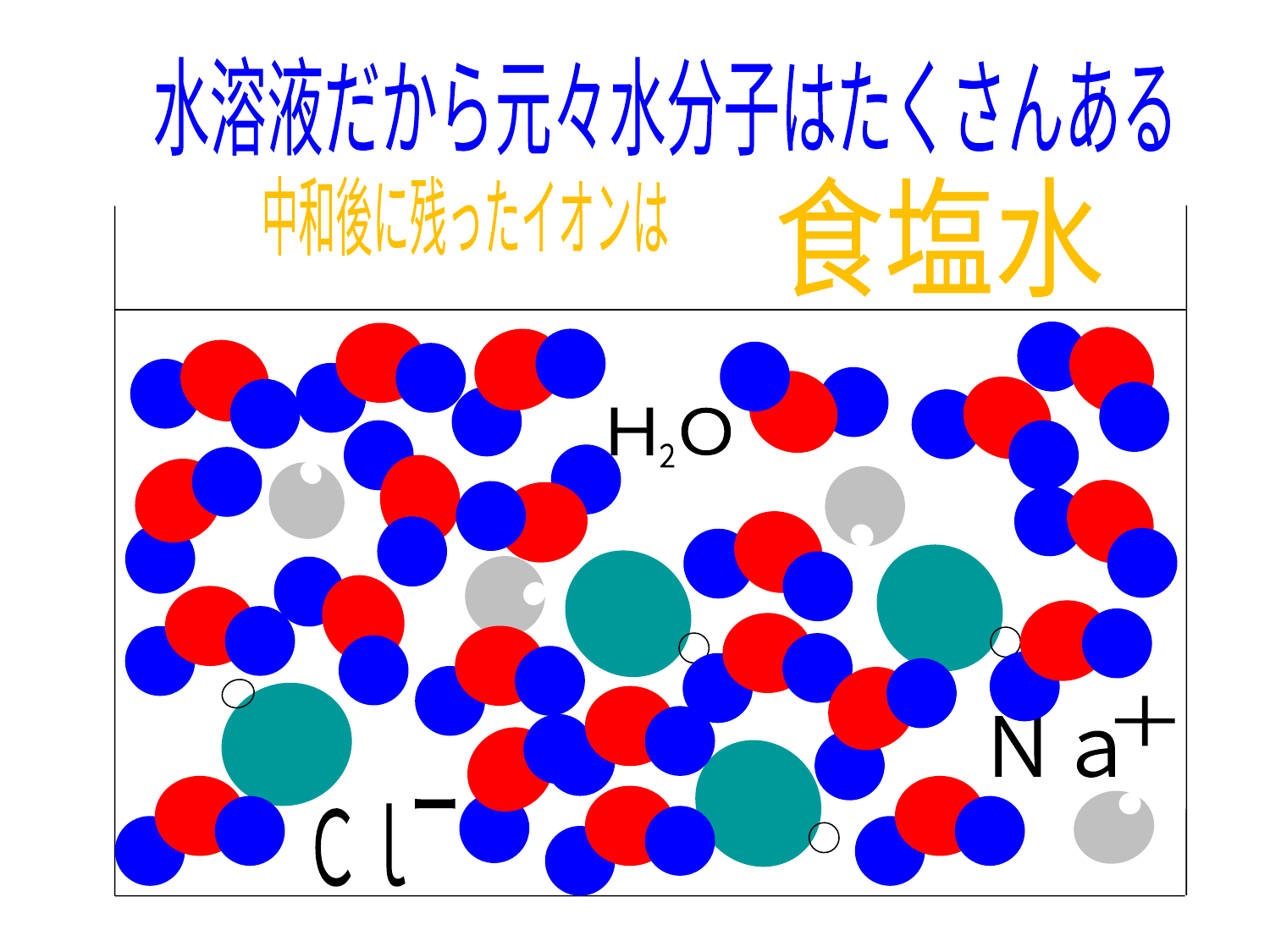

水溶液だから元々水分子はたくさんある
中和後に残ったイオンは
食塩水

Ｈ
Ｏ
２

Ｏ
Ｏ

ー
Ｃｌ
＋
Ｎａ

Ｏ